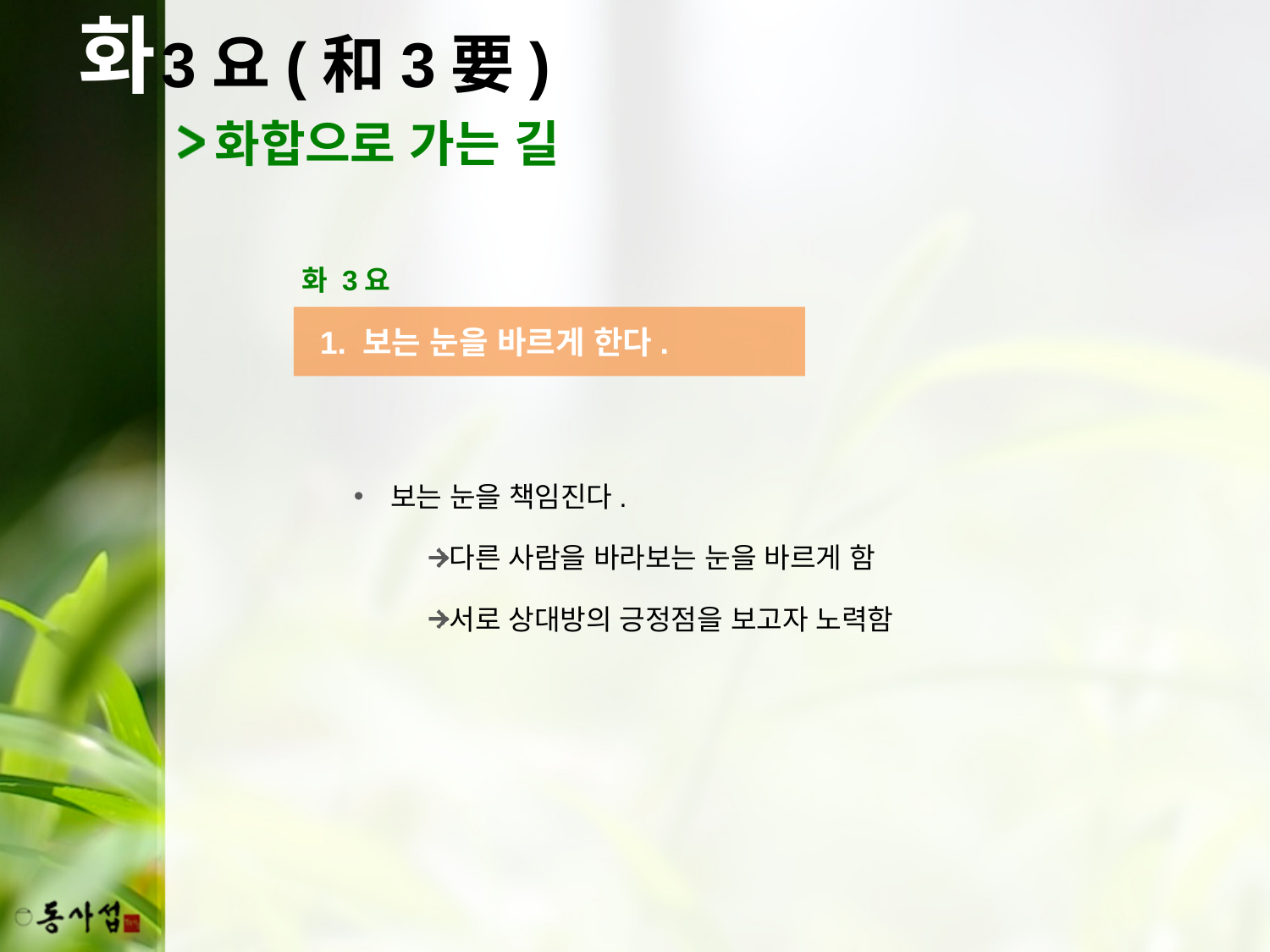

화
3요(和3要)
화합으로 가는 길
화 3요
 1. 보는 눈을 바르게 한다.
보는 눈을 책임진다.
다른 사람을 바라보는 눈을 바르게 함
서로 상대방의 긍정점을 보고자 노력함